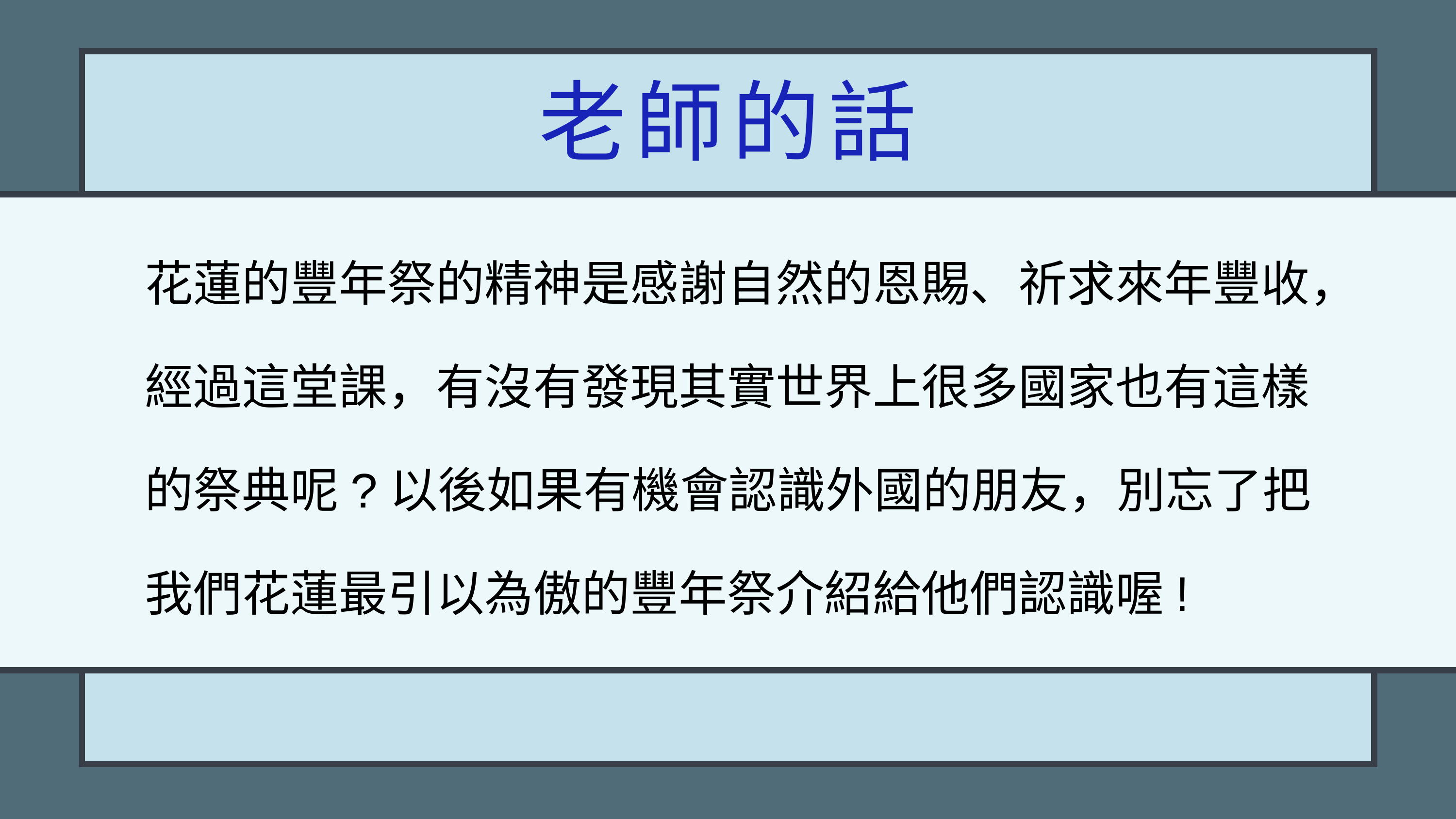

老師的話

花蓮的豐年祭的精神是感謝自然的恩賜、祈求來年豐收，經過這堂課，有沒有發現其實世界上很多國家也有這樣的祭典呢?以後如果有機會認識外國的朋友，別忘了把我們花蓮最引以為傲的豐年祭介紹給他們認識喔!